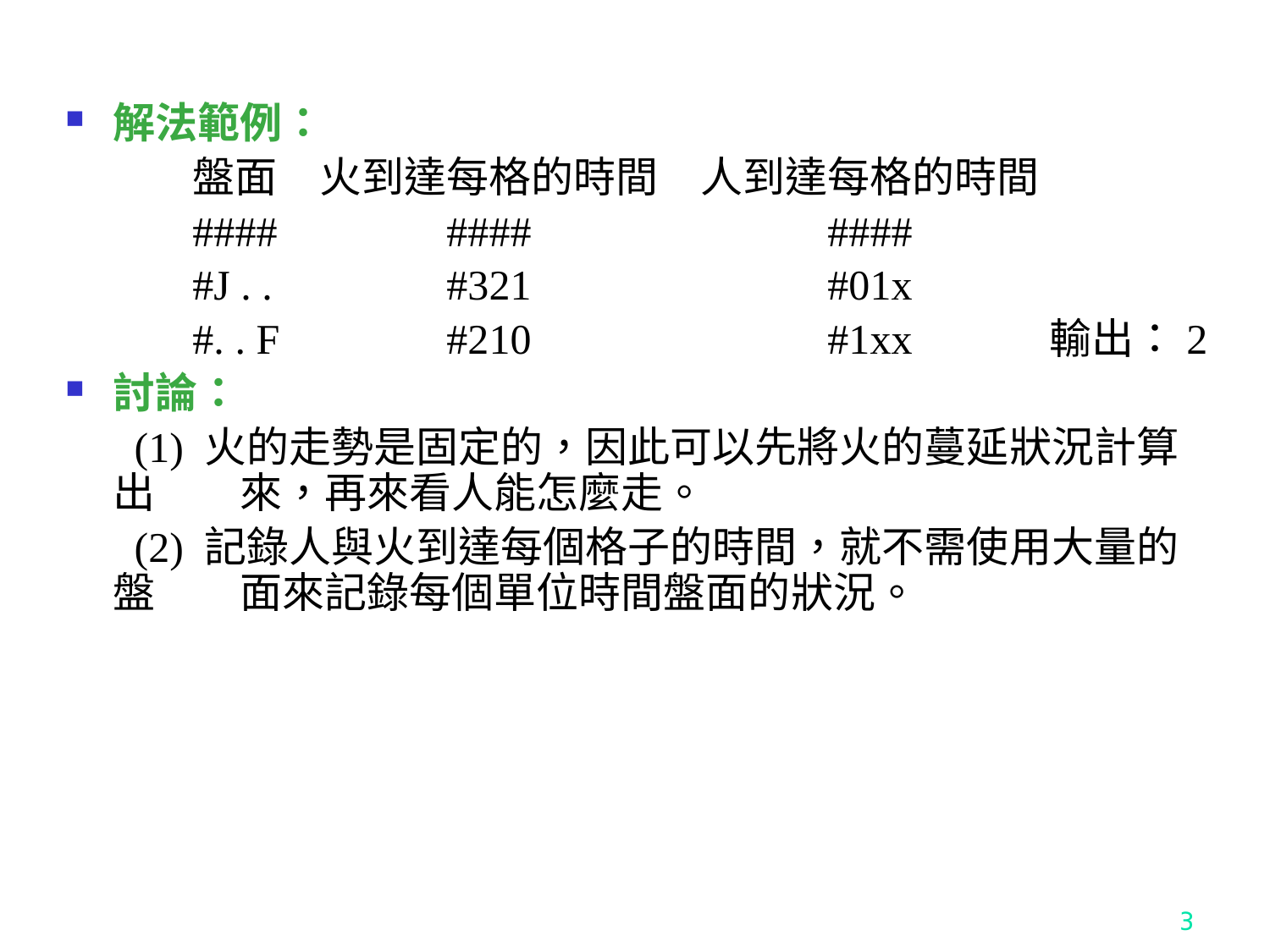

解法範例：
	盤面	火到達每格的時間	人到達每格的時間
	####		####			####
	#J . .		#321			#01x
	#. . F		#210			#1xx	        輸出：2
討論：
	  (1) 火的走勢是固定的，因此可以先將火的蔓延狀況計算出	來，再來看人能怎麼走。
	  (2) 記錄人與火到達每個格子的時間，就不需使用大量的盤	面來記錄每個單位時間盤面的狀況。
3